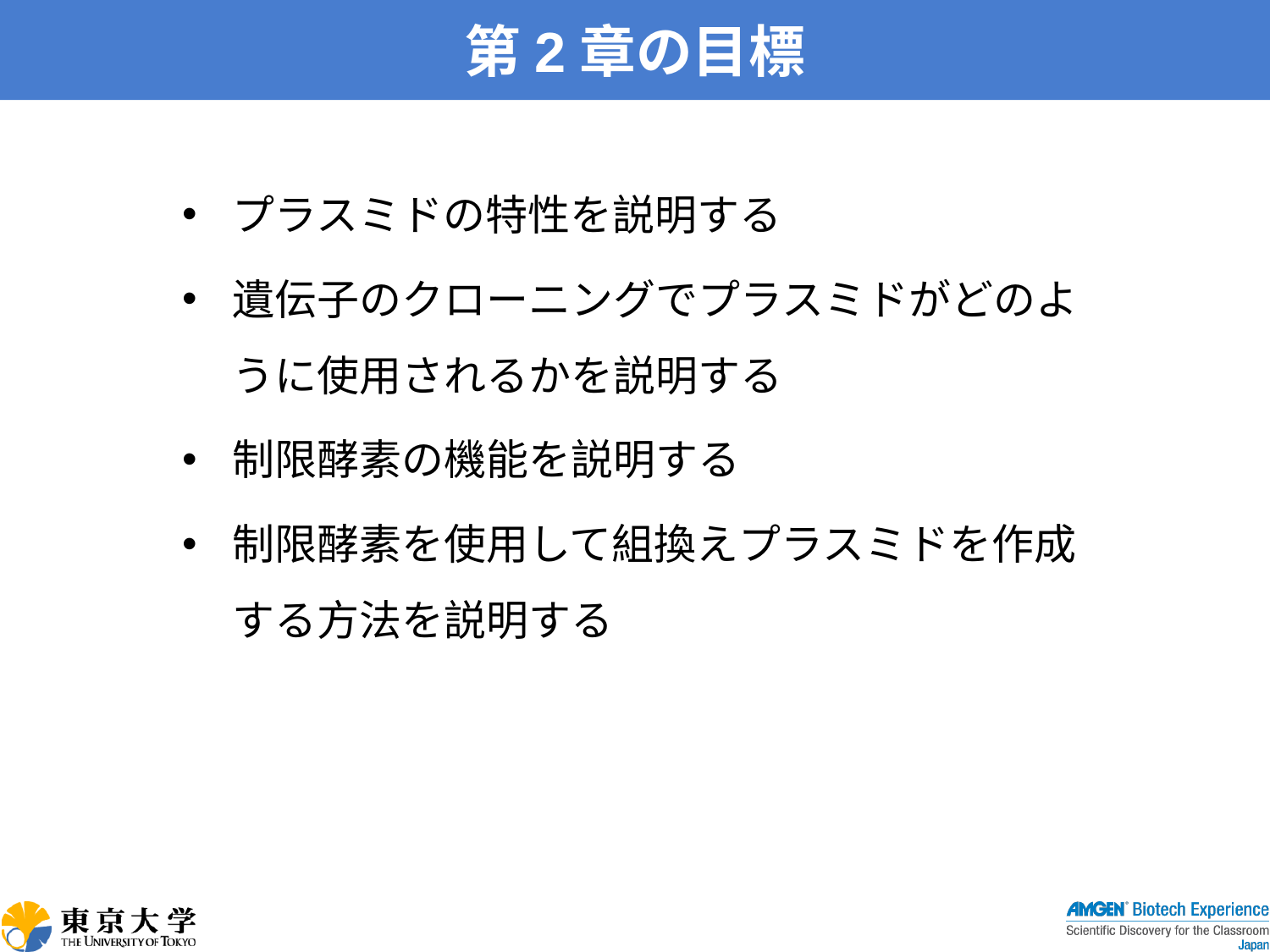

# 第2章の目標
プラスミドの特性を説明する
遺伝子のクローニングでプラスミドがどのように使用されるかを説明する
制限酵素の機能を説明する
制限酵素を使用して組換えプラスミドを作成する方法を説明する